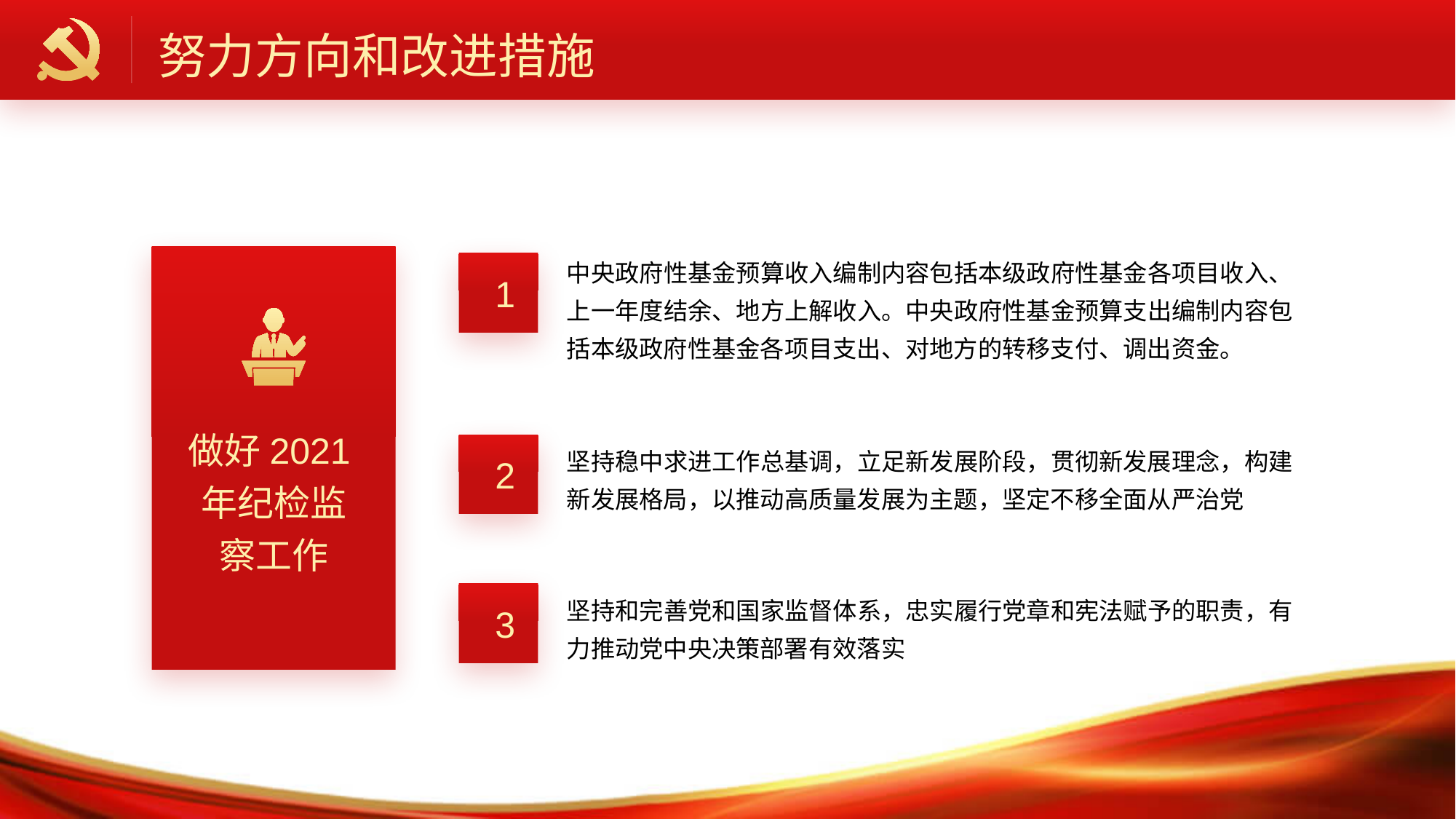

努力方向和改进措施

中央政府性基金预算收入编制内容包括本级政府性基金各项目收入、上一年度结余、地方上解收入。中央政府性基金预算支出编制内容包括本级政府性基金各项目支出、对地方的转移支付、调出资金。

1

做好2021年纪检监察工作
坚持稳中求进工作总基调，立足新发展阶段，贯彻新发展理念，构建新发展格局，以推动高质量发展为主题，坚定不移全面从严治党
2
坚持和完善党和国家监督体系，忠实履行党章和宪法赋予的职责，有力推动党中央决策部署有效落实
3